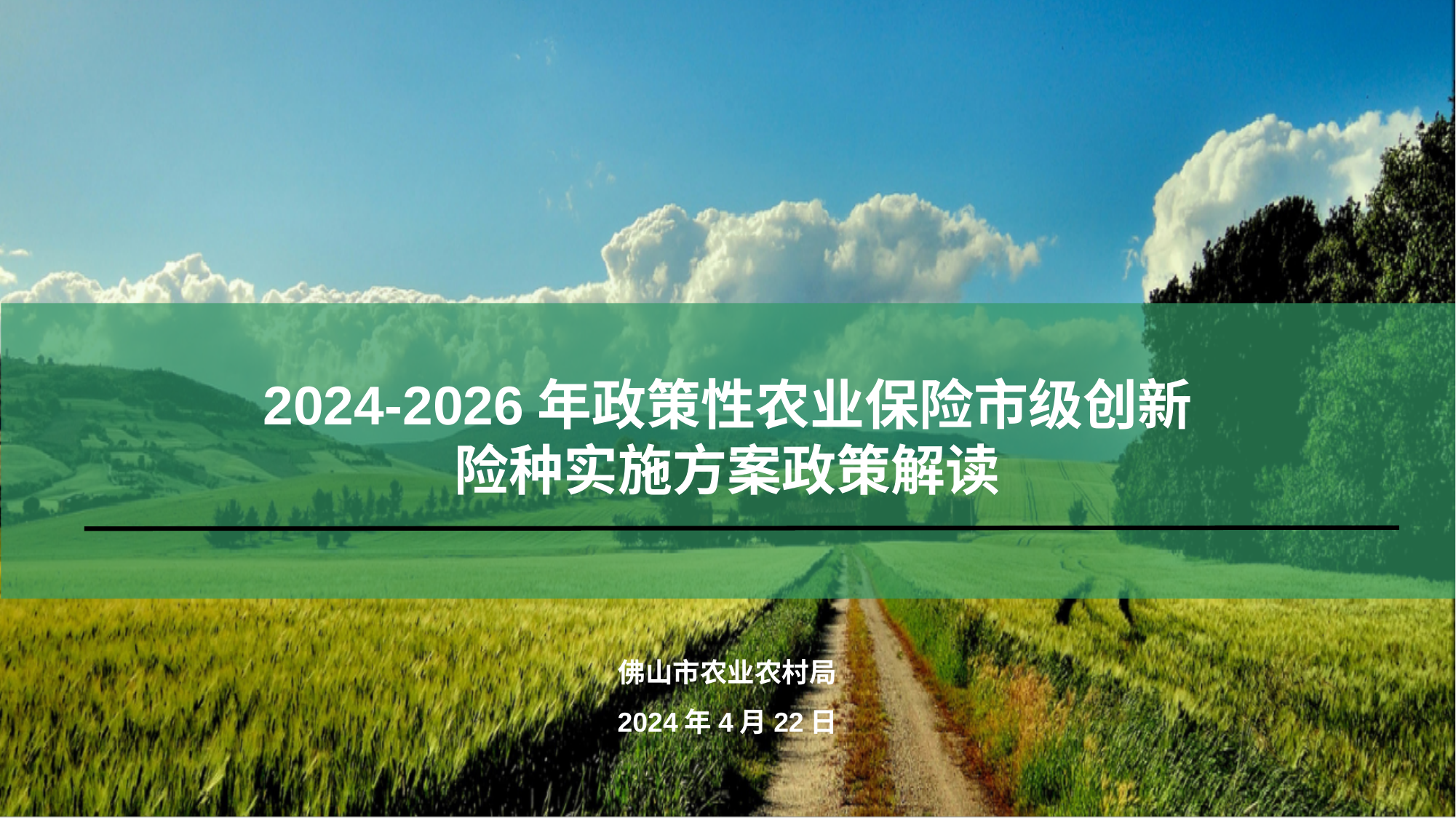

2024-2026年政策性农业保险市级创新
险种实施方案政策解读

佛山市农业农村局
2024年4月22日